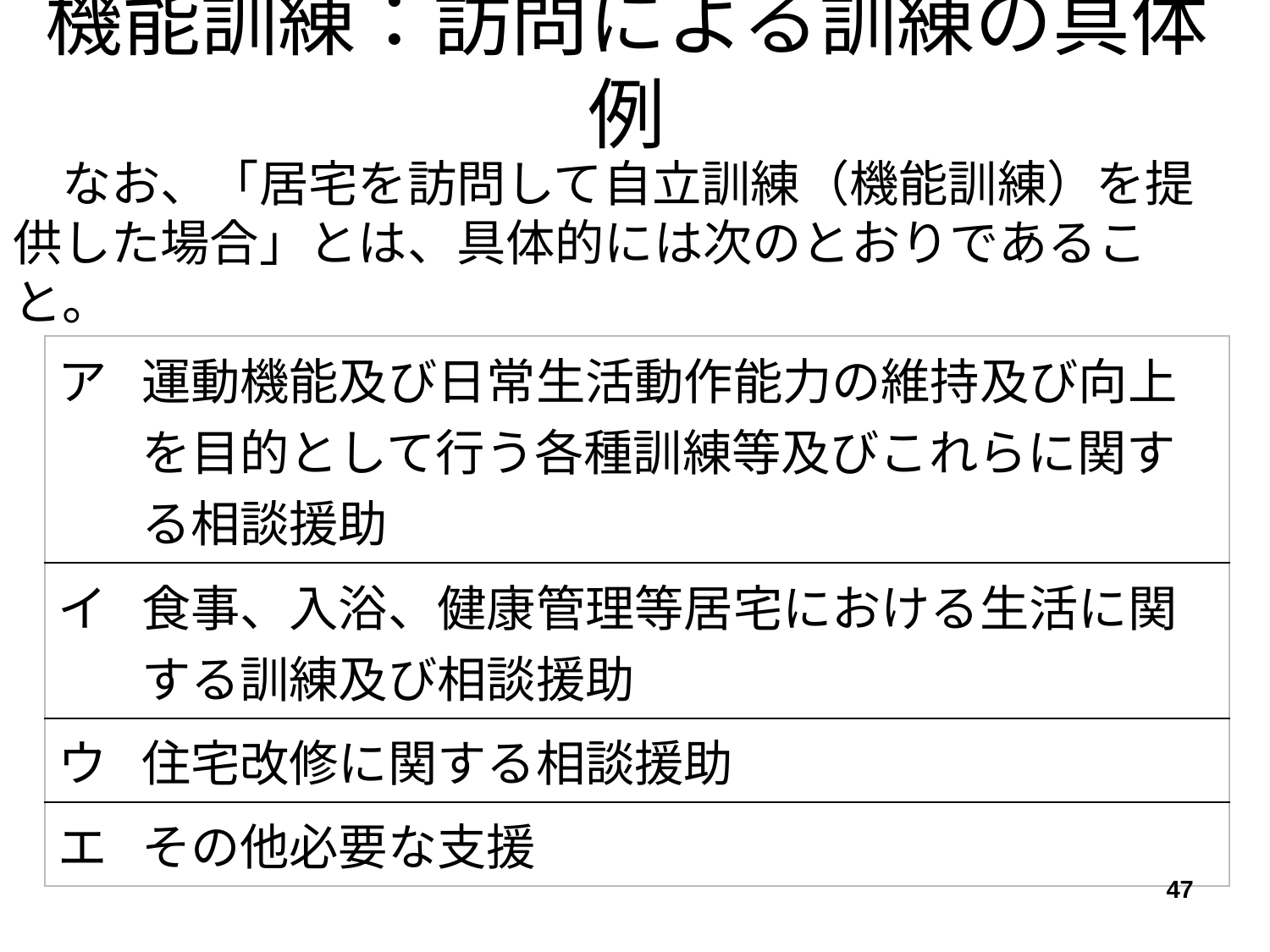

# 機能訓練：訪問による訓練の具体例
　なお、「居宅を訪問して自立訓練（機能訓練）を提供した場合」とは、具体的には次のとおりであること。
| ア | 運動機能及び日常生活動作能力の維持及び向上を目的として行う各種訓練等及びこれらに関する相談援助 |
| --- | --- |
| イ | 食事、入浴、健康管理等居宅における生活に関する訓練及び相談援助 |
| ウ | 住宅改修に関する相談援助 |
| エ | その他必要な支援 |
47